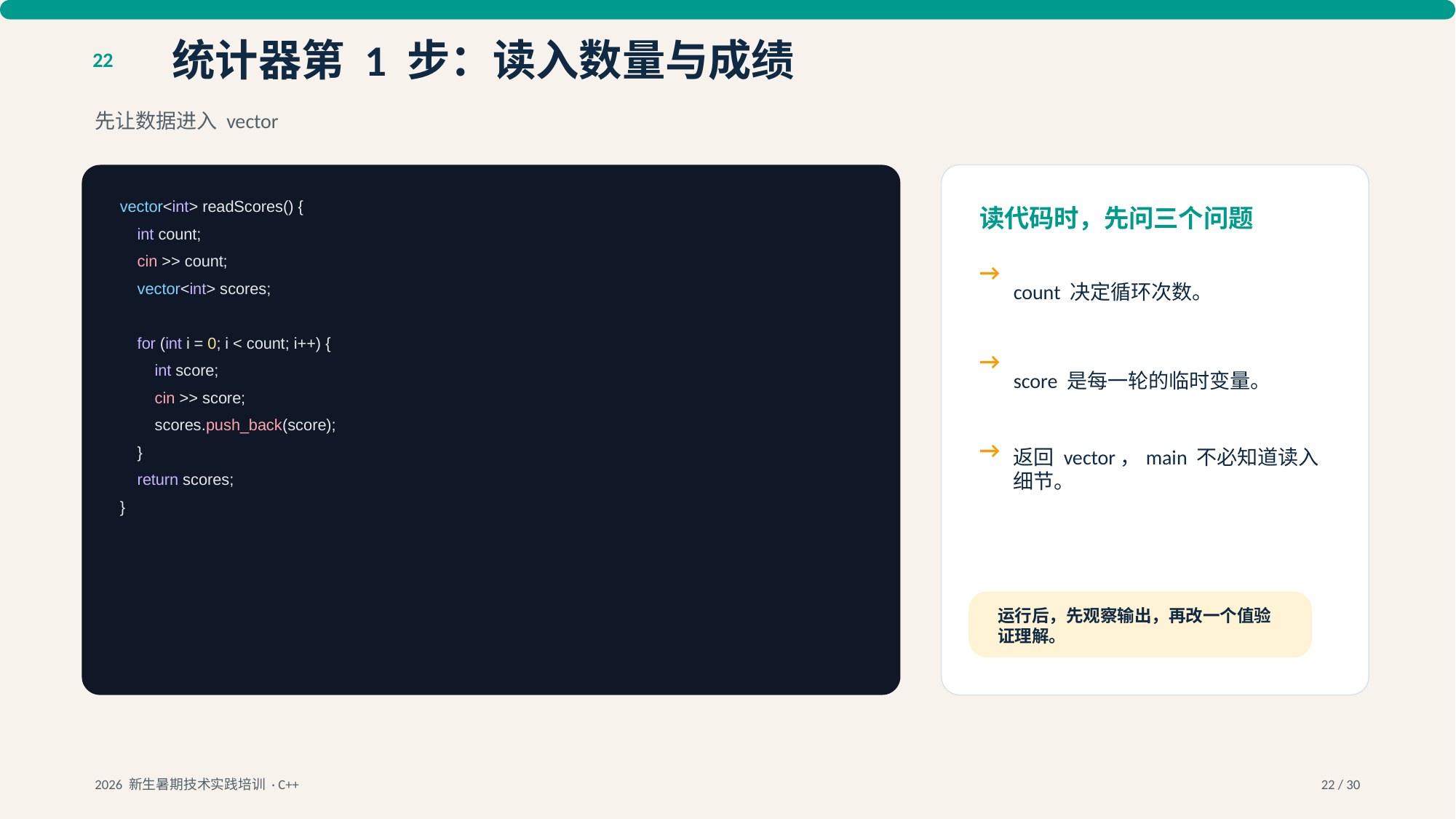

统计器第 1 步：读入数量与成绩
22
先让数据进入 vector

vector<int> readScores() {
读代码时，先问三个问题
    int count;
    cin >> count;
→
count 决定循环次数。
    vector<int> scores;

    for (int i = 0; i < count; i++) {
→
score 是每一轮的临时变量。
        int score;
        cin >> score;
        scores.push_back(score);
→
返回 vector，main 不必知道读入细节。
    }
    return scores;
}

运行后，先观察输出，再改一个值验证理解。
2026 新生暑期技术实践培训 · C++
22 / 30